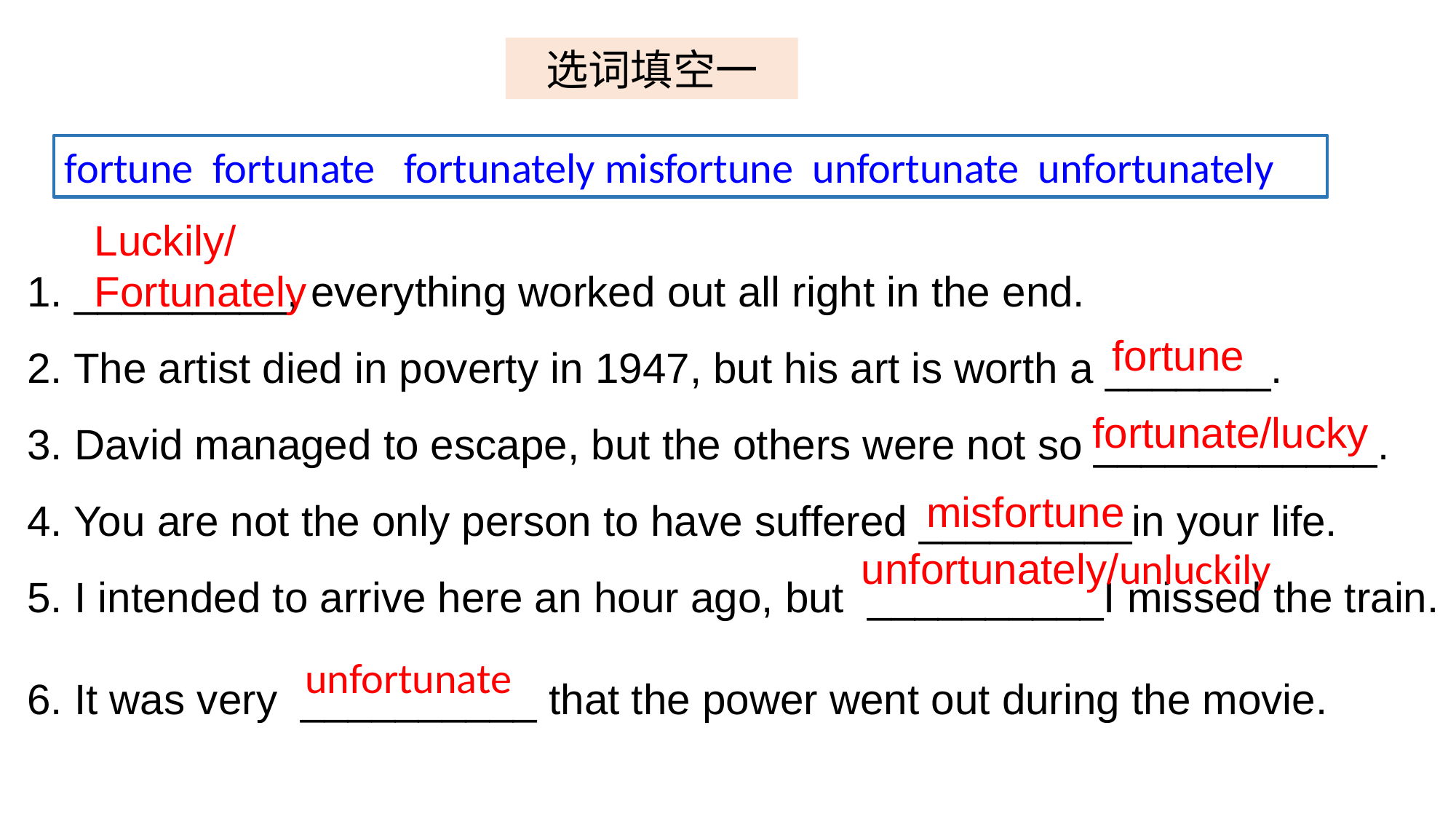

选词填空一
fortune  fortunate   fortunately misfortune  unfortunate  unfortunately
Luckily/
Fortunately
1. _________, everything worked out all right in the end.
2. The artist died in poverty in 1947, but his art is worth a _______.
3. David managed to escape, but the others were not so ____________.
4. You are not the only person to have suffered _________in your life.
5. I intended to arrive here an hour ago, but  __________I missed the train.
6. It was very  __________ that the power went out during the movie.

fortune
fortunate/lucky
misfortune
unfortunately/unluckily
 unfortunate